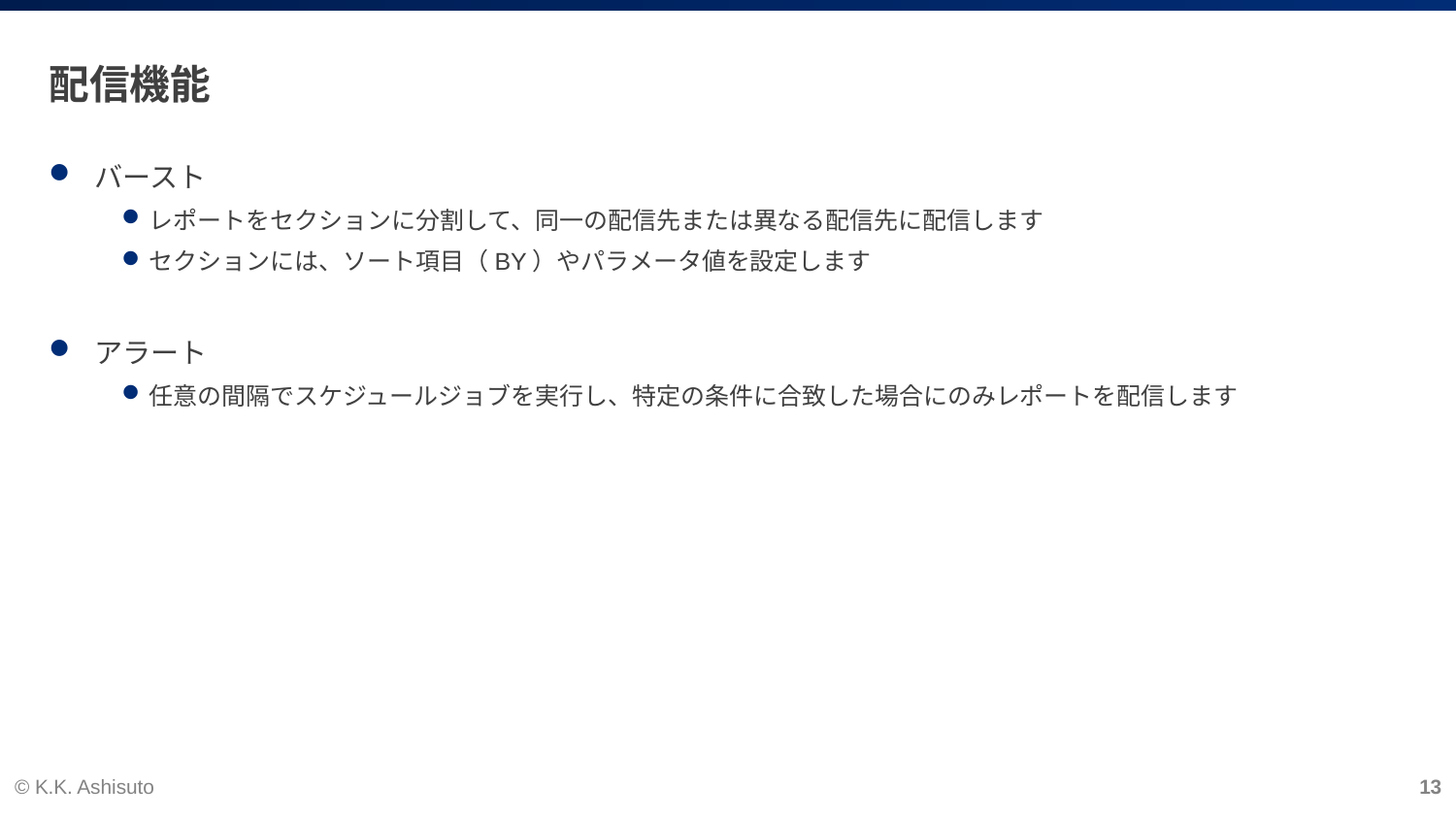

# 配信機能
バースト
レポートをセクションに分割して、同一の配信先または異なる配信先に配信します
セクションには、ソート項目（BY）やパラメータ値を設定します

アラート
任意の間隔でスケジュールジョブを実行し、特定の条件に合致した場合にのみレポートを配信します

© K.K. Ashisuto
13